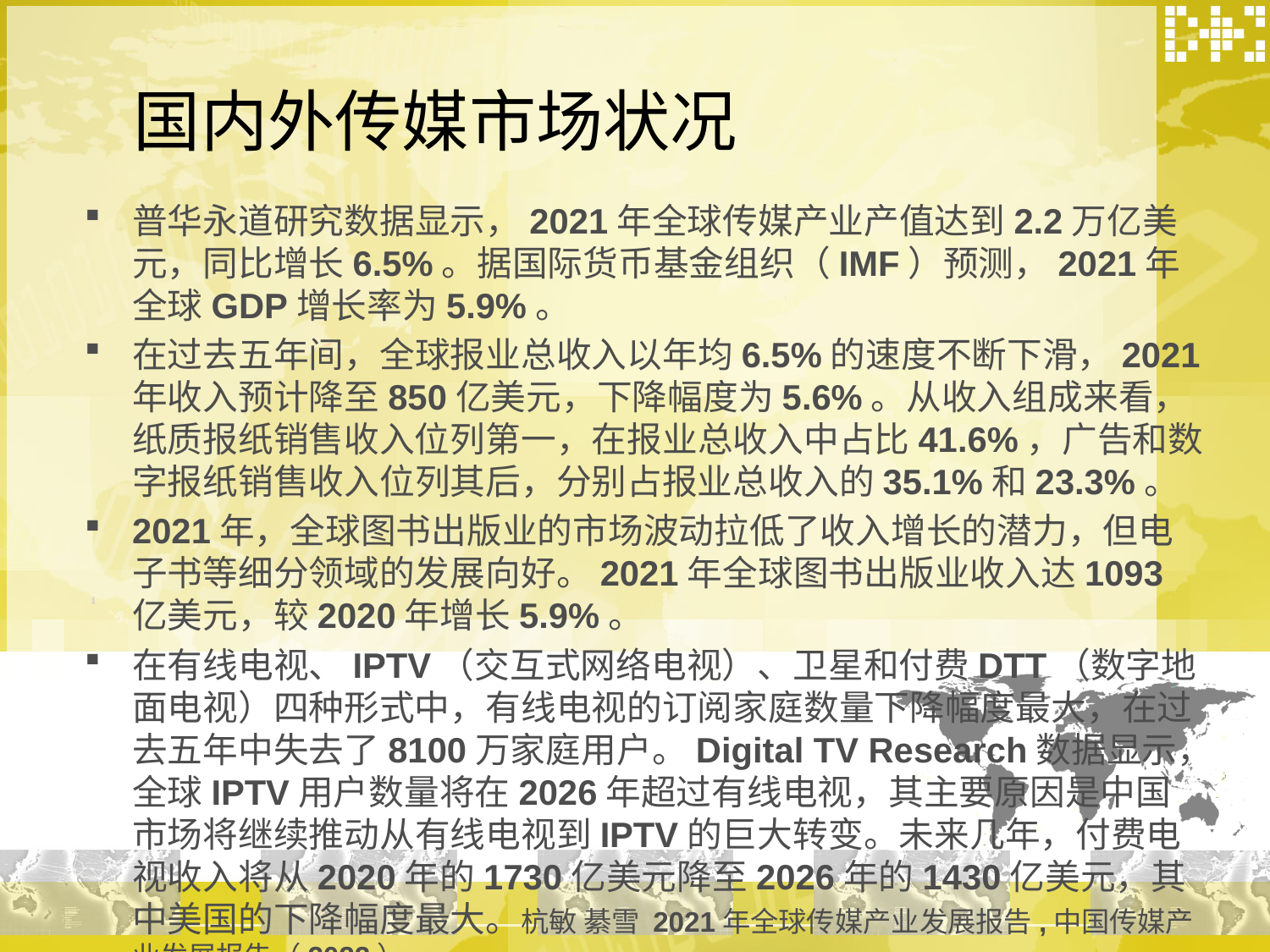

# 国内外传媒市场状况
普华永道研究数据显示，2021年全球传媒产业产值达到2.2万亿美元，同比增长6.5%。据国际货币基金组织（IMF）预测，2021年全球GDP增长率为5.9%。
在过去五年间，全球报业总收入以年均6.5%的速度不断下滑，2021年收入预计降至850亿美元，下降幅度为5.6%。从收入组成来看，纸质报纸销售收入位列第一，在报业总收入中占比41.6%，广告和数字报纸销售收入位列其后，分别占报业总收入的35.1%和23.3%。
2021年，全球图书出版业的市场波动拉低了收入增长的潜力，但电子书等细分领域的发展向好。2021年全球图书出版业收入达1093亿美元，较2020年增长5.9%。
在有线电视、IPTV（交互式网络电视）、卫星和付费DTT（数字地面电视）四种形式中，有线电视的订阅家庭数量下降幅度最大，在过去五年中失去了8100万家庭用户。Digital TV Research数据显示，全球IPTV用户数量将在2026年超过有线电视，其主要原因是中国市场将继续推动从有线电视到IPTV的巨大转变。未来几年，付费电视收入将从2020年的1730亿美元降至2026年的1430亿美元，其中美国的下降幅度最大。杭敏 綦雪 2021年全球传媒产业发展报告,中国传媒产业发展报告（2022）